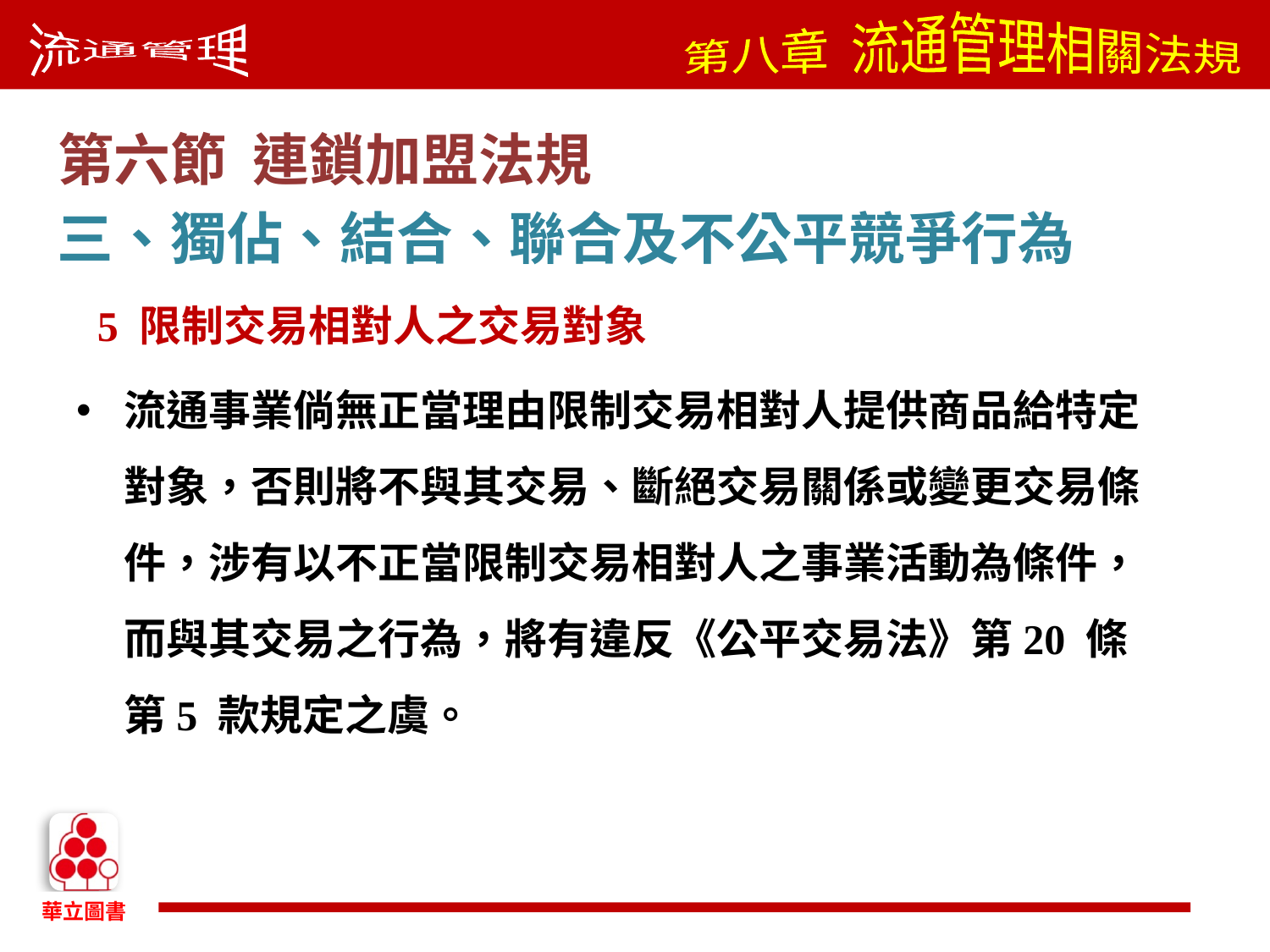

第六節  連鎖加盟法規
三、獨佔、結合、聯合及不公平競爭行為
  5 限制交易相對人之交易對象
流通事業倘無正當理由限制交易相對人提供商品給特定對象，否則將不與其交易、斷絕交易關係或變更交易條件，涉有以不正當限制交易相對人之事業活動為條件，而與其交易之行為，將有違反《公平交易法》第20 條第5 款規定之虞。